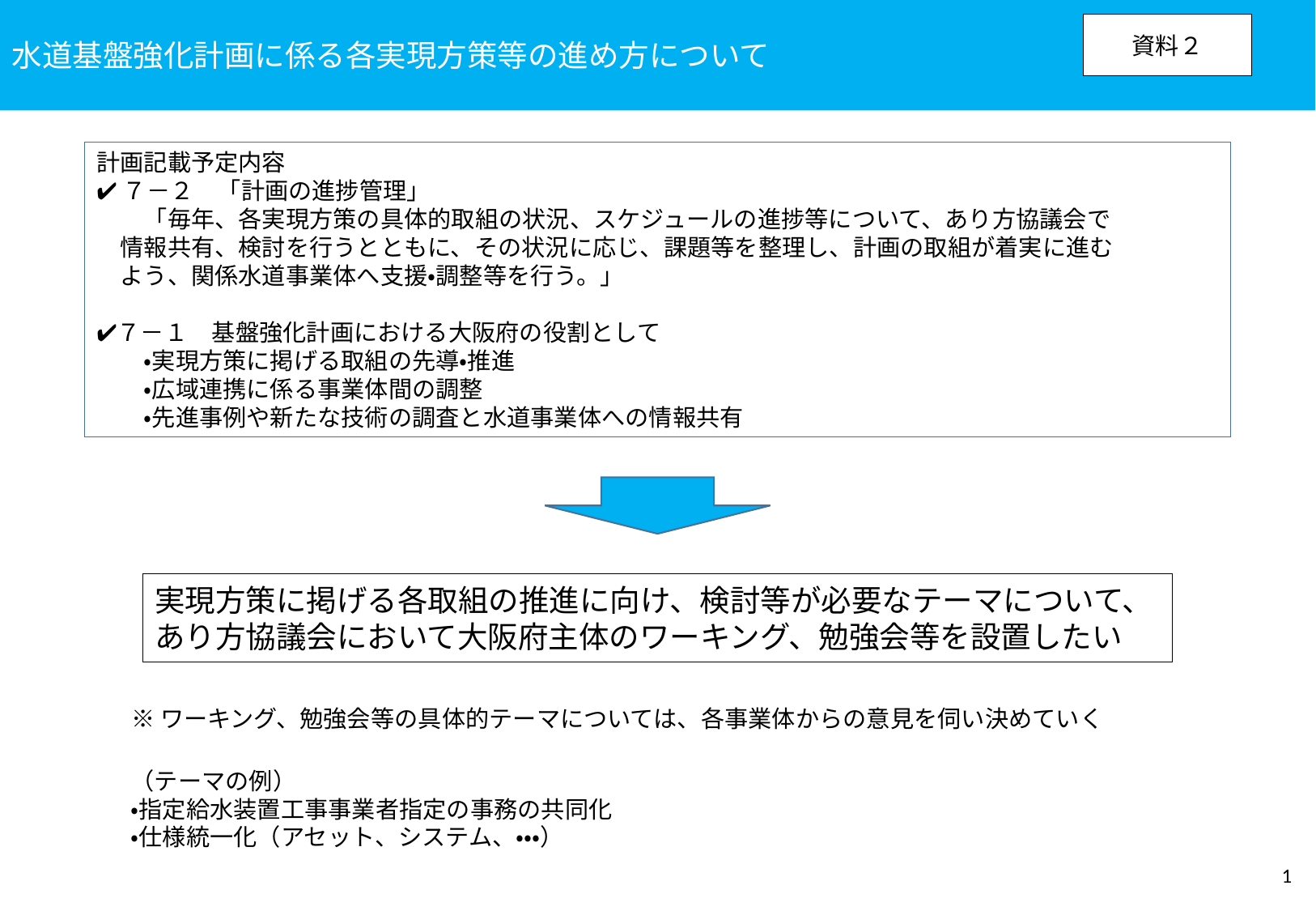

水道基盤強化計画に係る各実現方策等の進め方について
資料２
計画記載予定内容
✔７－２　「計画の進捗管理」
　　「毎年、各実現方策の具体的取組の状況、スケジュールの進捗等について、あり方協議会で
　情報共有、検討を行うとともに、その状況に応じ、課題等を整理し、計画の取組が着実に進む
　よう、関係水道事業体へ支援・調整等を行う。」
✔７－１　基盤強化計画における大阪府の役割として
　　・実現方策に掲げる取組の先導・推進
　　・広域連携に係る事業体間の調整　
　　・先進事例や新たな技術の調査と水道事業体への情報共有

実現方策に掲げる各取組の推進に向け、検討等が必要なテーマについて、
あり方協議会において大阪府主体のワーキング、勉強会等を設置したい
# ※ワーキング、勉強会等の具体的テーマについては、各事業体からの意見を伺い決めていく
（テーマの例）　　
・指定給水装置工事事業者指定の事務の共同化
・仕様統一化（アセット、システム、・・・）
1